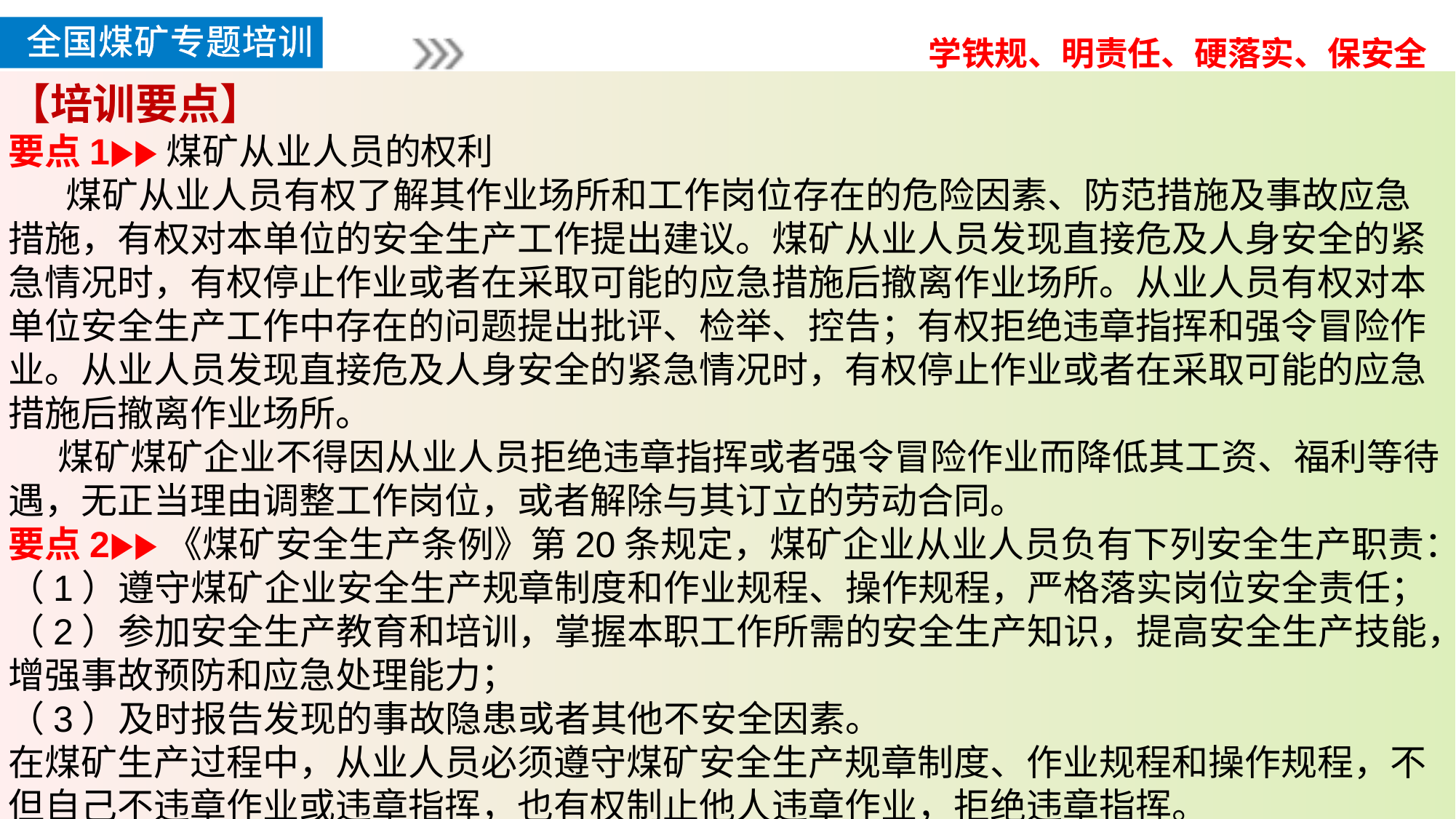

【培训要点】
要点1▶▶煤矿从业人员的权利
      煤矿从业人员有权了解其作业场所和工作岗位存在的危险因素、防范措施及事故应急措施，有权对本单位的安全生产工作提出建议。煤矿从业人员发现直接危及人身安全的紧急情况时，有权停止作业或者在采取可能的应急措施后撤离作业场所。从业人员有权对本单位安全生产工作中存在的问题提出批评、检举、控告；有权拒绝违章指挥和强令冒险作业。从业人员发现直接危及人身安全的紧急情况时，有权停止作业或者在采取可能的应急措施后撤离作业场所。
     煤矿煤矿企业不得因从业人员拒绝违章指挥或者强令冒险作业而降低其工资、福利等待遇，无正当理由调整工作岗位，或者解除与其订立的劳动合同。
要点2▶▶《煤矿安全生产条例》第20条规定，煤矿企业从业人员负有下列安全生产职责：
（1）遵守煤矿企业安全生产规章制度和作业规程、操作规程，严格落实岗位安全责任；
（2）参加安全生产教育和培训，掌握本职工作所需的安全生产知识，提高安全生产技能，增强事故预防和应急处理能力；
（3）及时报告发现的事故隐患或者其他不安全因素。
在煤矿生产过程中，从业人员必须遵守煤矿安全生产规章制度、作业规程和操作规程，不但自己不违章作业或违章指挥，也有权制止他人违章作业，拒绝违章指挥。